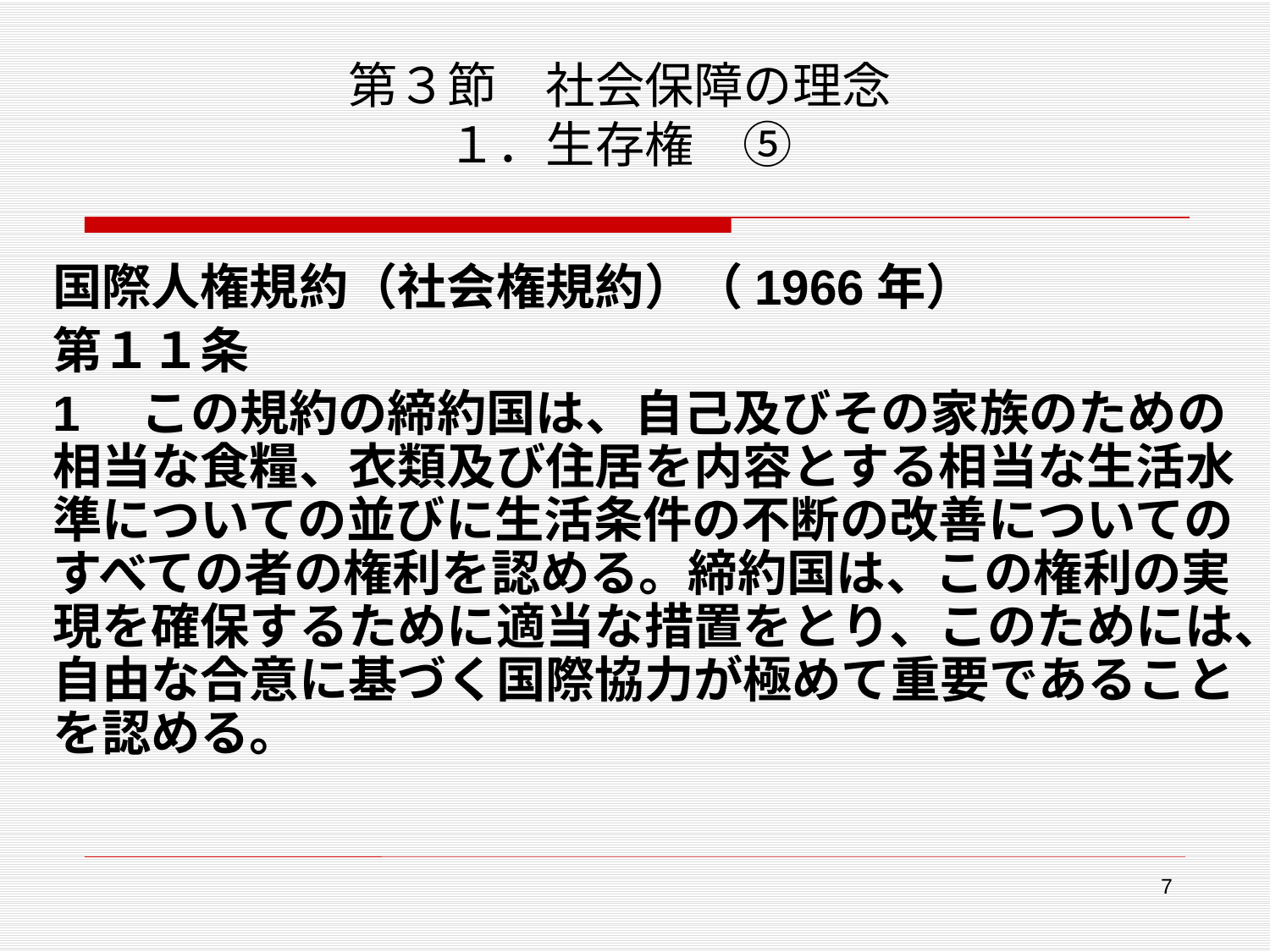

# 第３節　社会保障の理念 １．生存権　⑤
国際人権規約（社会権規約）（1966年）
第１１条
1　この規約の締約国は、自己及びその家族のための相当な食糧、衣類及び住居を内容とする相当な生活水準についての並びに生活条件の不断の改善についてのすべての者の権利を認める。締約国は、この権利の実現を確保するために適当な措置をとり、このためには、自由な合意に基づく国際協力が極めて重要であることを認める。

7